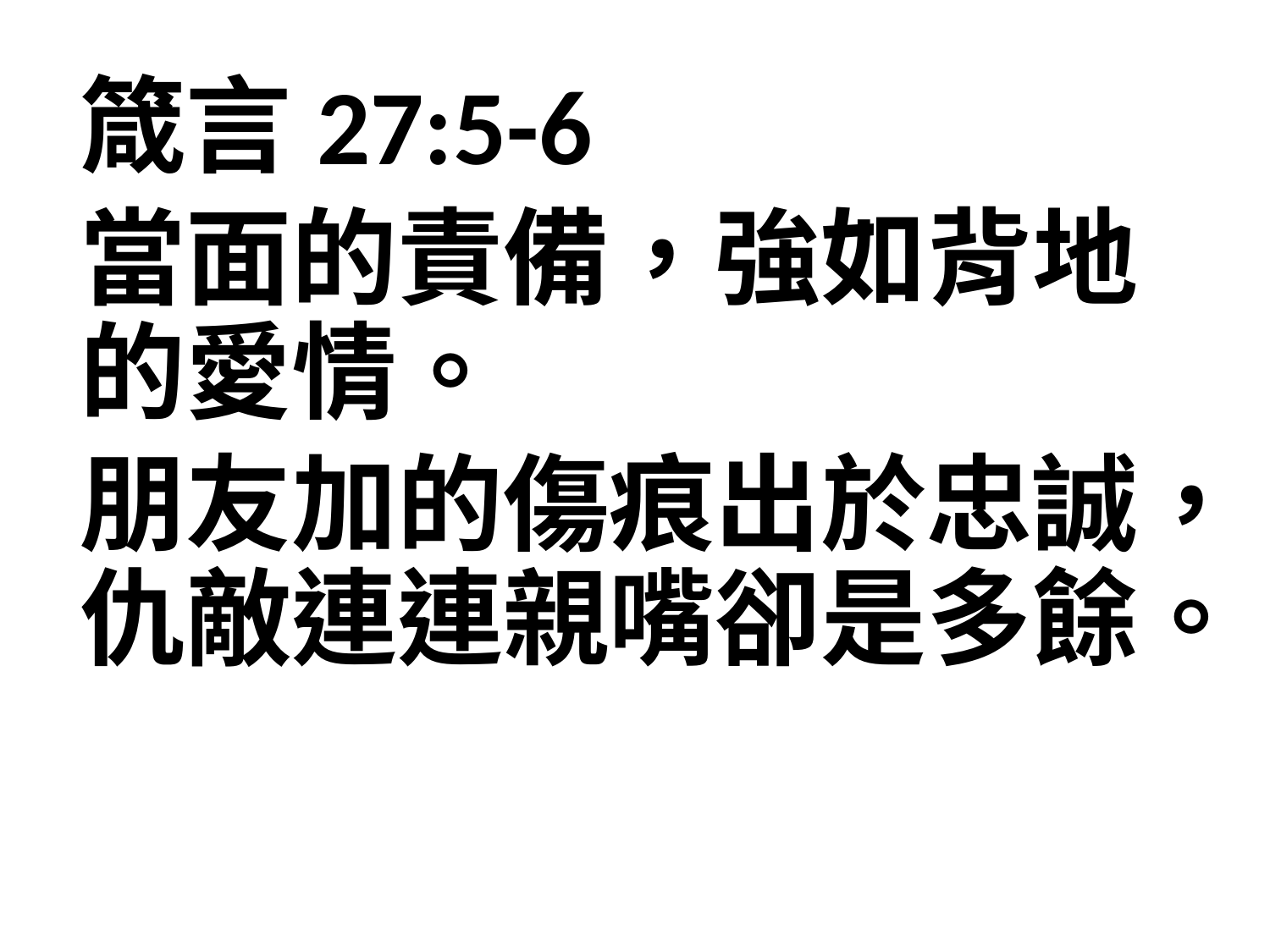

箴言27:5-6
當面的責備，強如背地的愛情。
朋友加的傷痕出於忠誠，仇敵連連親嘴卻是多餘。